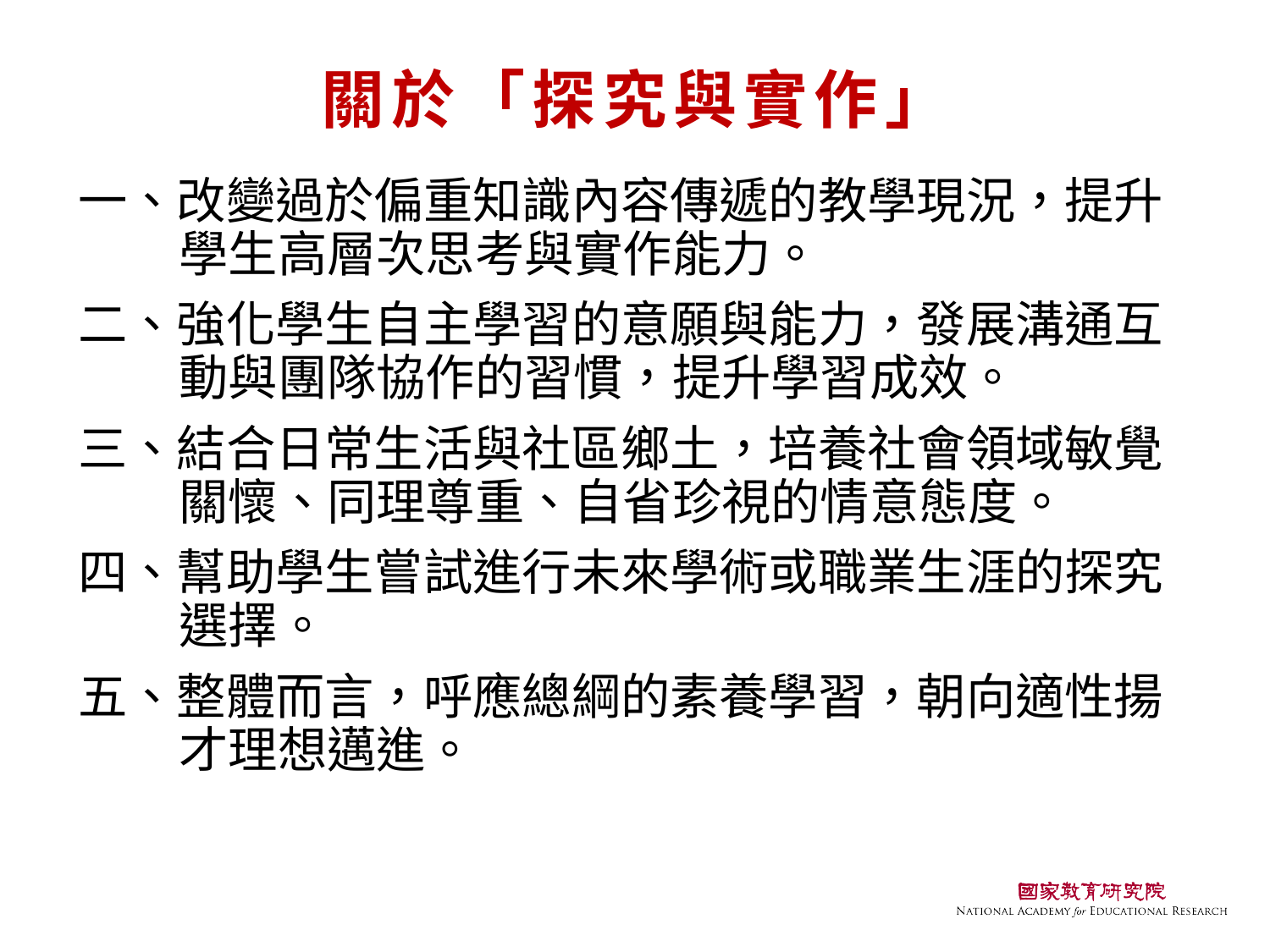

關於「探究與實作」
一、改變過於偏重知識內容傳遞的教學現況，提升學生高層次思考與實作能力。
二、強化學生自主學習的意願與能力，發展溝通互動與團隊協作的習慣，提升學習成效。
三、結合日常生活與社區鄉土，培養社會領域敏覺關懷、同理尊重、自省珍視的情意態度。
四、幫助學生嘗試進行未來學術或職業生涯的探究選擇。
五、整體而言，呼應總綱的素養學習，朝向適性揚才理想邁進。